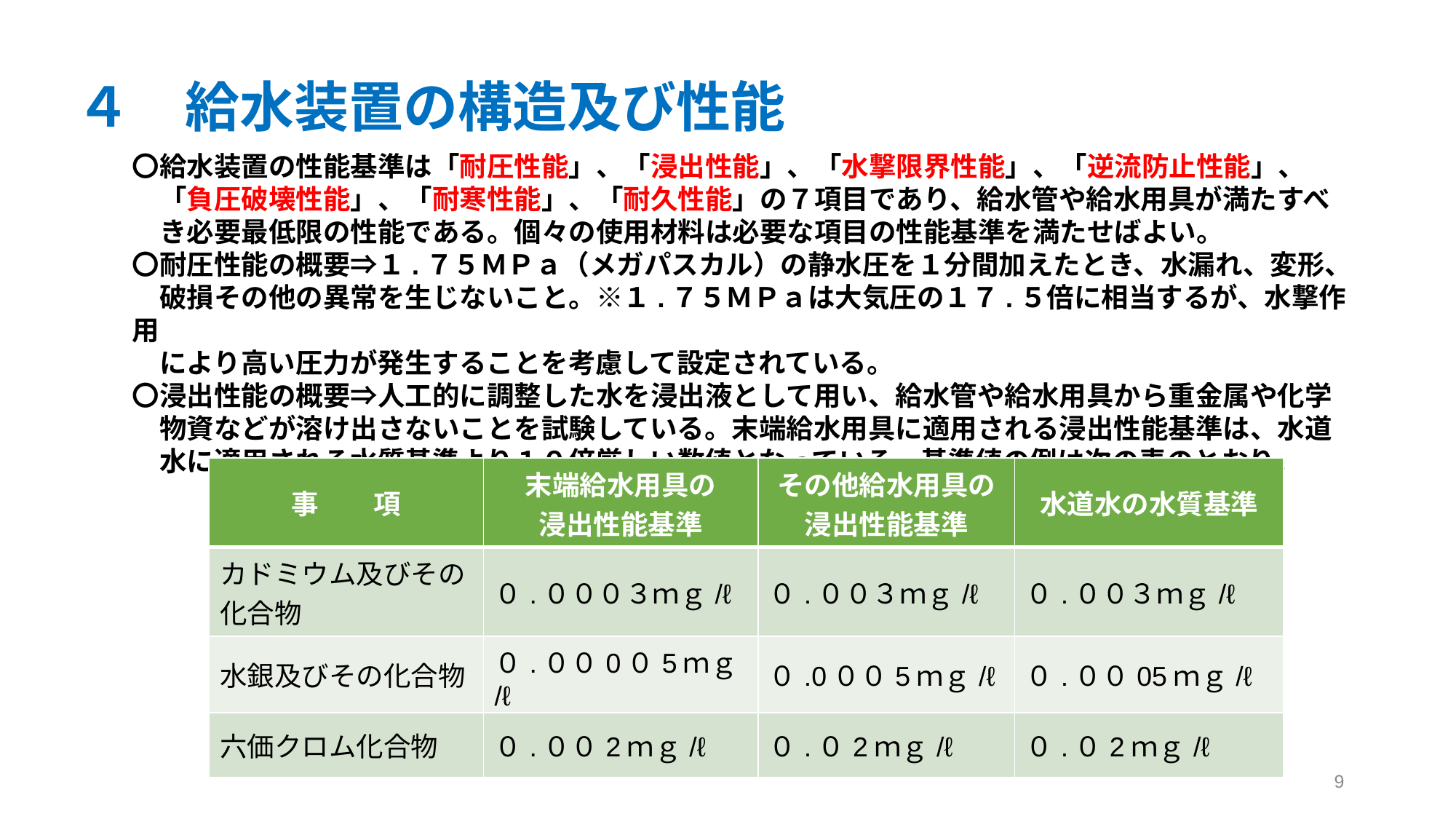

４　給水装置の構造及び性能
〇給水装置の性能基準は「耐圧性能」、「浸出性能」、「水撃限界性能」、「逆流防止性能」、
　「負圧破壊性能」、「耐寒性能」、「耐久性能」の７項目であり、給水管や給水用具が満たすべ
　き必要最低限の性能である。個々の使用材料は必要な項目の性能基準を満たせばよい。
〇耐圧性能の概要⇒１.７５ＭＰａ（メガパスカル）の静水圧を１分間加えたとき、水漏れ、変形、
　破損その他の異常を生じないこと。※１.７５ＭＰａは大気圧の１７.５倍に相当するが、水撃作用
　により高い圧力が発生することを考慮して設定されている。
〇浸出性能の概要⇒人工的に調整した水を浸出液として用い、給水管や給水用具から重金属や化学
　物資などが溶け出さないことを試験している。末端給水用具に適用される浸出性能基準は、水道
　水に適用される水質基準より１０倍厳しい数値となっている。基準値の例は次の表のとおり。
| 事　　項 | 末端給水用具の 浸出性能基準 | その他給水用具の 浸出性能基準 | 水道水の水質基準 |
| --- | --- | --- | --- |
| カドミウム及びその化合物 | ０.０００３ｍｇ/ℓ | ０.００３ｍｇ/ℓ | ０.００３ｍｇ/ℓ |
| 水銀及びその化合物 | ０.００0０5ｍｇ/ℓ | ０.0００5ｍｇ/ℓ | ０.００05ｍｇ/ℓ |
| 六価クロム化合物 | ０.００2ｍｇ/ℓ | ０.０2ｍｇ/ℓ | ０.０2ｍｇ/ℓ |
9